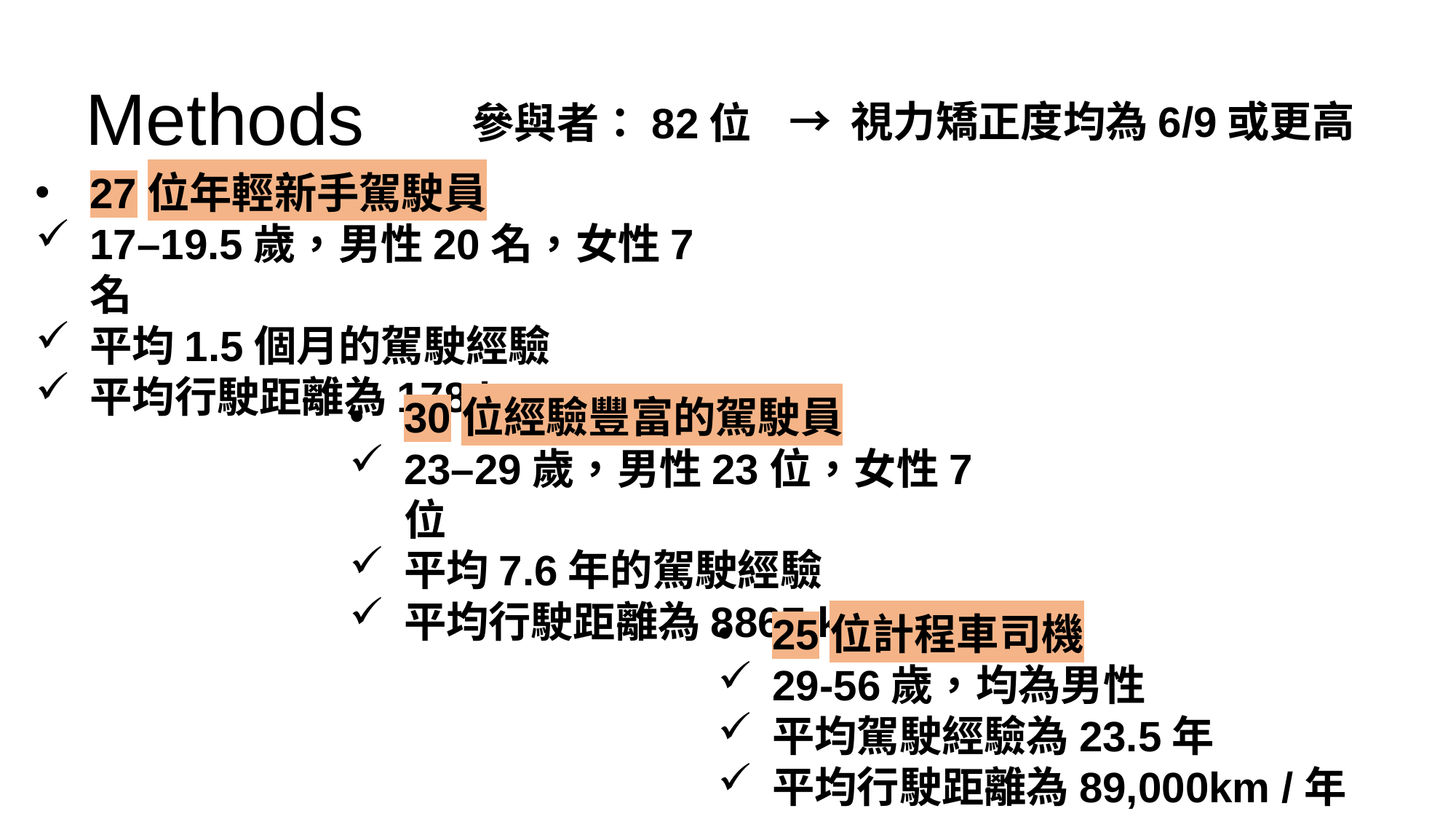

Methods
→ 視力矯正度均為6/9或更高
參與者：82位
27位年輕新手駕駛員
17–19.5歲，男性20名，女性7名
平均1.5個月的駕駛經驗
平均行駛距離為178 km
30位經驗豐富的駕駛員
23–29歲，男性23位，女性7位
平均7.6年的駕駛經驗
平均行駛距離為8867 km /年
25位計程車司機
29-56歲，均為男性
平均駕駛經驗為23.5年
平均行駛距離為89,000km /年